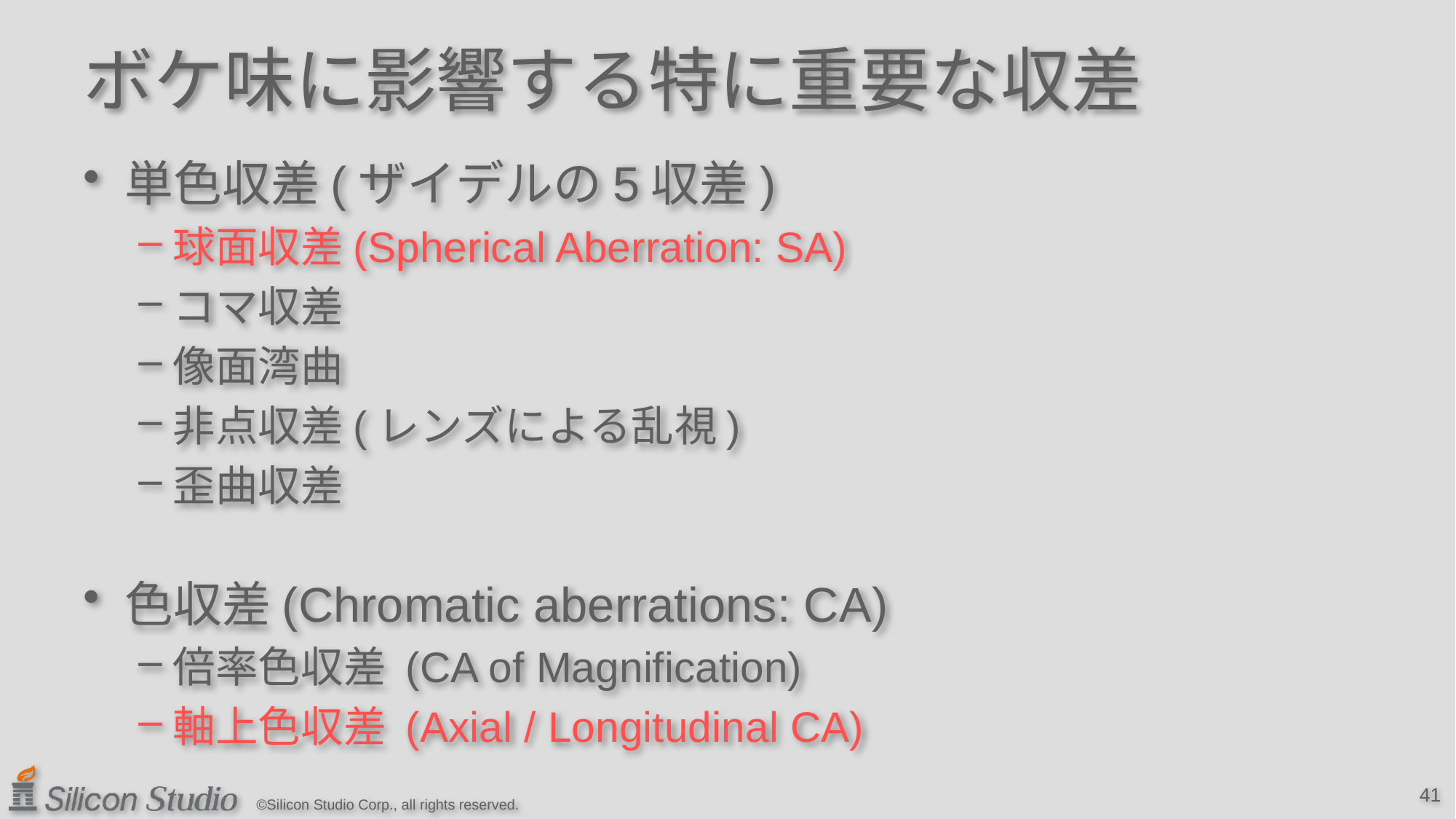

# ボケ味に影響する特に重要な収差
単色収差(ザイデルの5収差)
球面収差(Spherical Aberration: SA)
コマ収差
像面湾曲
非点収差(レンズによる乱視)
歪曲収差

色収差(Chromatic aberrations: CA)
倍率色収差 (CA of Magnification)
軸上色収差 (Axial / Longitudinal CA)